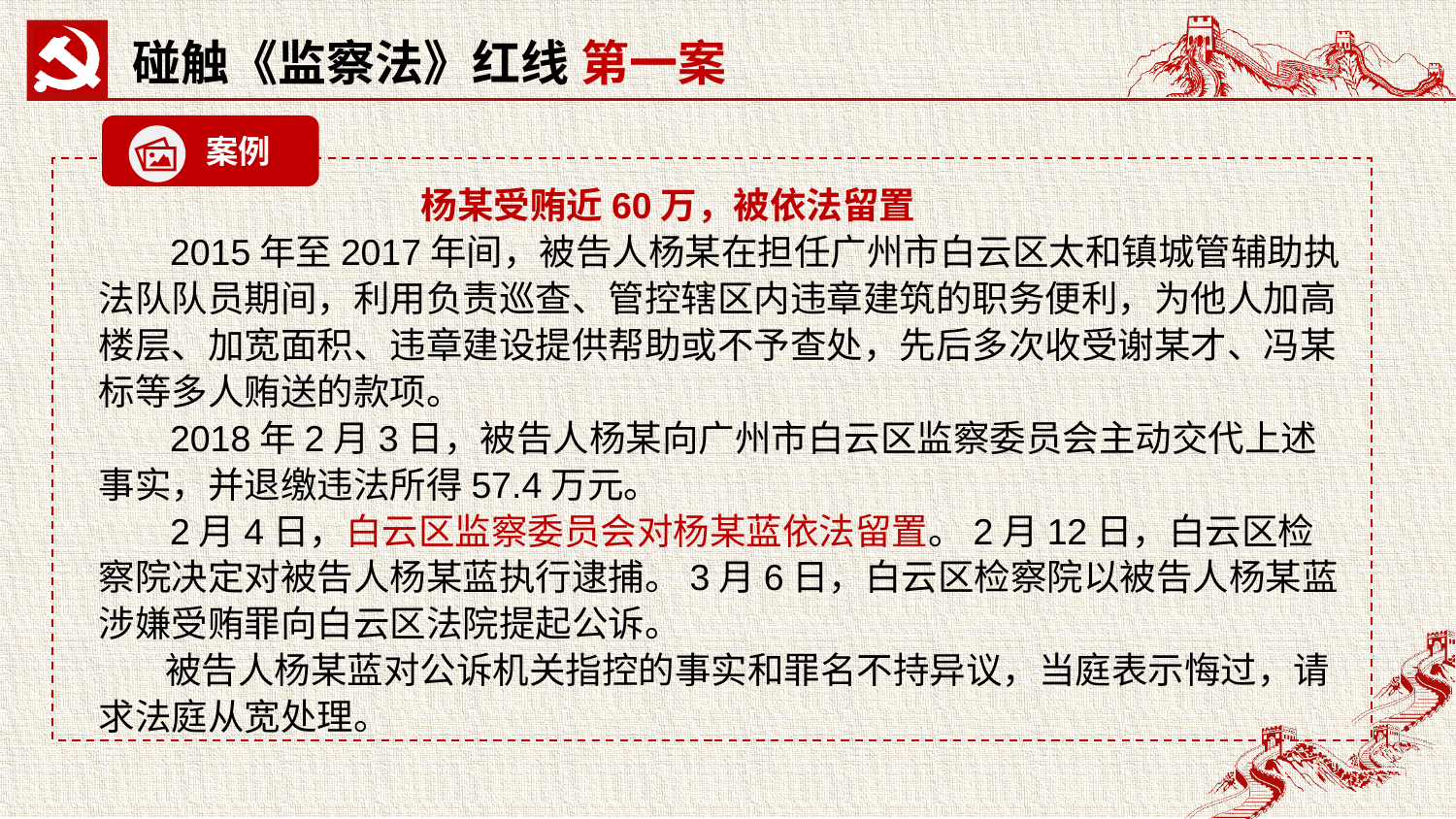

碰触《监察法》红线 第一案

案例

                                      杨某受贿近60万，被依法留置
       2015年至2017年间，被告人杨某在担任广州市白云区太和镇城管辅助执法队队员期间，利用负责巡查、管控辖区内违章建筑的职务便利，为他人加高楼层、加宽面积、违章建设提供帮助或不予查处，先后多次收受谢某才、冯某标等多人贿送的款项。
       2018年2月3日，被告人杨某向广州市白云区监察委员会主动交代上述事实，并退缴违法所得57.4万元。
       2月4日，白云区监察委员会对杨某蓝依法留置。2月12日，白云区检察院决定对被告人杨某蓝执行逮捕。3月6日，白云区检察院以被告人杨某蓝涉嫌受贿罪向白云区法院提起公诉。
       被告人杨某蓝对公诉机关指控的事实和罪名不持异议，当庭表示悔过，请求法庭从宽处理。